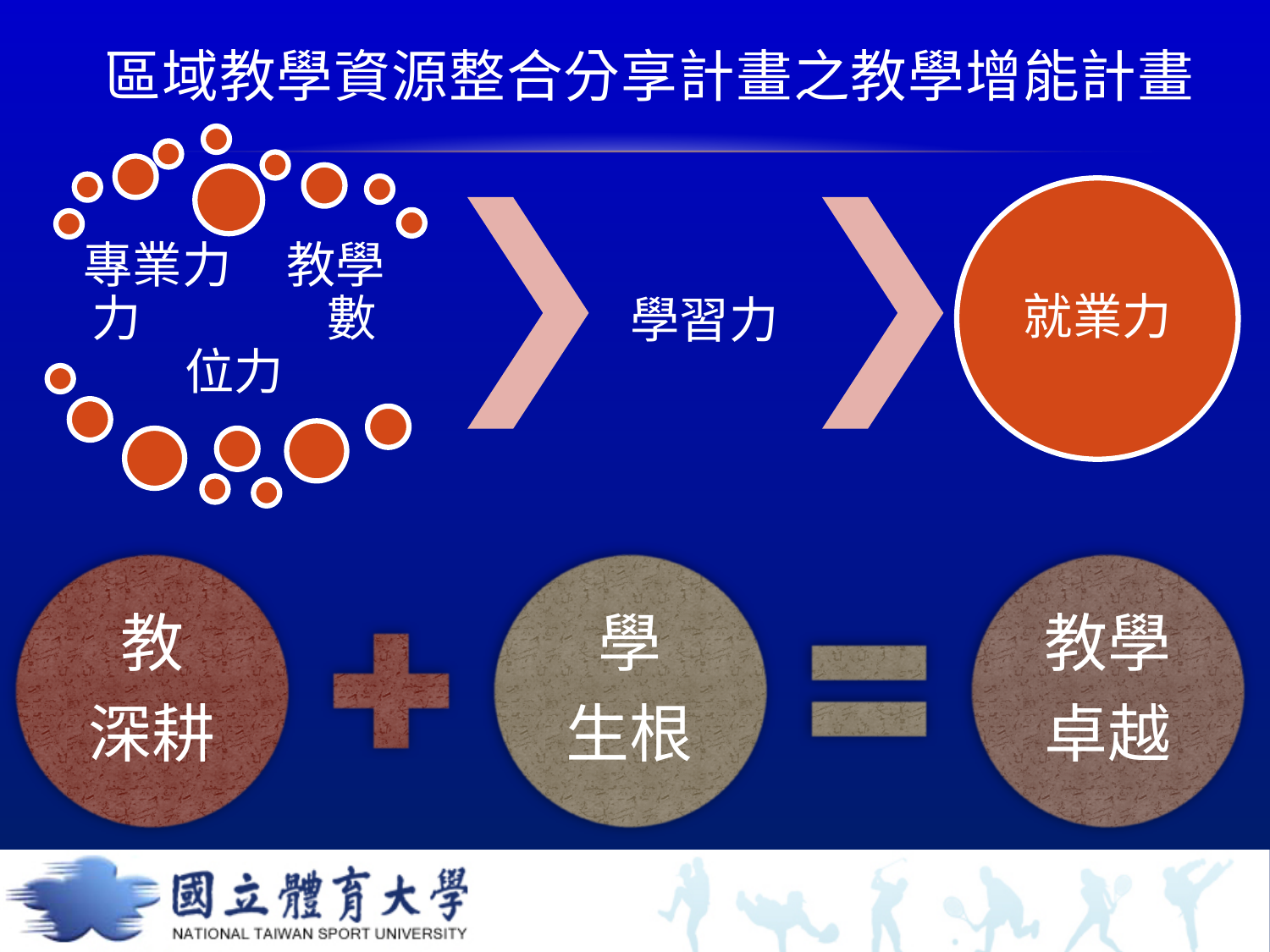

# 區域教學資源整合分享計畫之教學增能計畫
專業力     教學力                 數位力
學習力
就業力
教
深耕

學
生根

教學
卓越